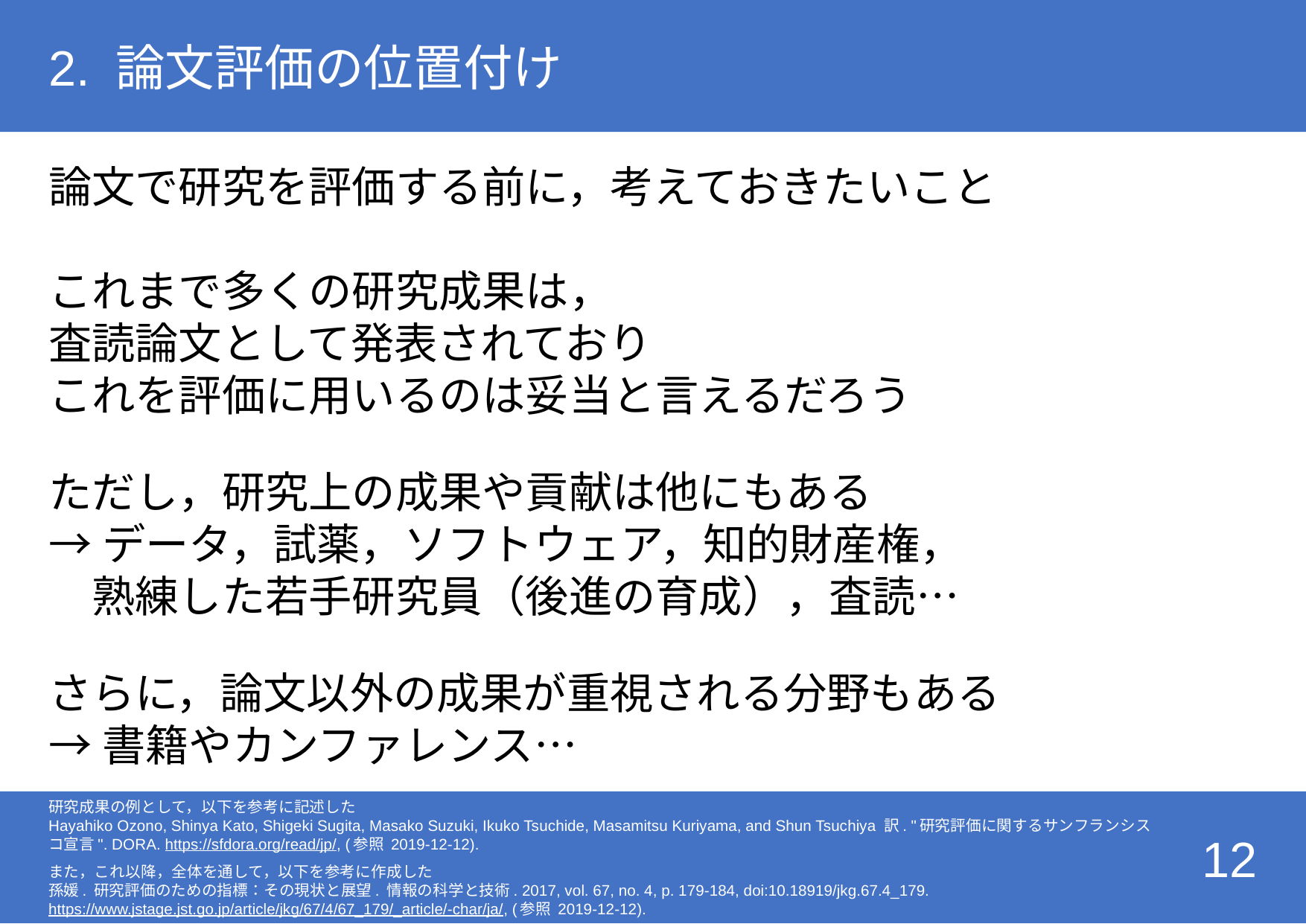

# 2. 論文評価の位置付け
論文で研究を評価する前に，考えておきたいこと

これまで多くの研究成果は，
査読論文として発表されており
これを評価に用いるのは妥当と言えるだろう

ただし，研究上の成果や貢献は他にもある
→データ，試薬，ソフトウェア，知的財産権，
　熟練した若手研究員（後進の育成），査読…

さらに，論文以外の成果が重視される分野もある
→書籍やカンファレンス…
研究成果の例として，以下を参考に記述した
Hayahiko Ozono, Shinya Kato, Shigeki Sugita, Masako Suzuki, Ikuko Tsuchide, Masamitsu Kuriyama, and Shun Tsuchiya 訳. "研究評価に関するサンフランシスコ宣言". DORA. https://sfdora.org/read/jp/, (参照 2019-12-12).

また，これ以降，全体を通して，以下を参考に作成した
孫媛. 研究評価のための指標：その現状と展望. 情報の科学と技術. 2017, vol. 67, no. 4, p. 179-184, doi:10.18919/jkg.67.4_179. https://www.jstage.jst.go.jp/article/jkg/67/4/67_179/_article/-char/ja/, (参照 2019-12-12).
12